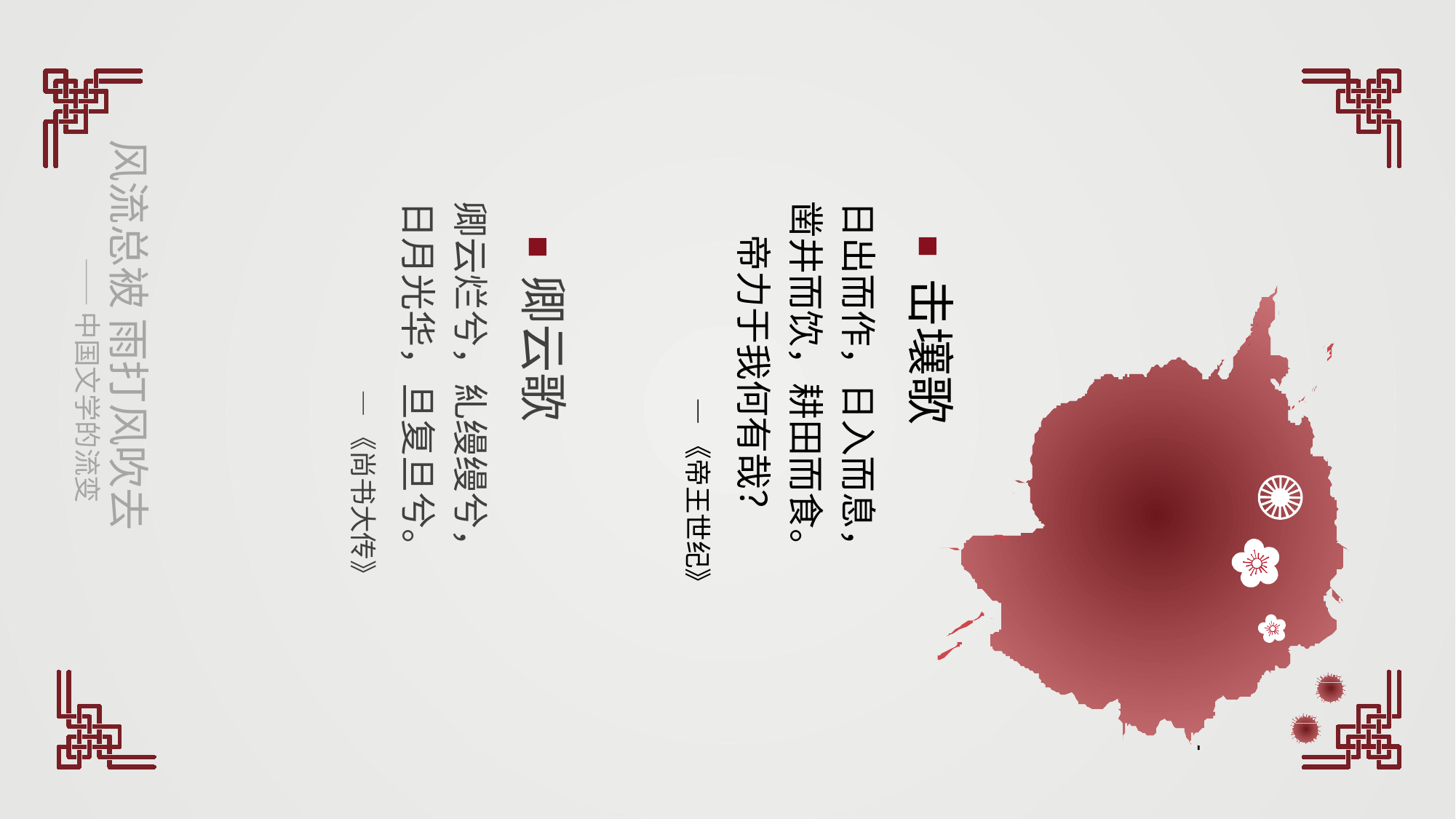

风流总被 雨打风吹去
                         ——中国文学的流变
           卿云歌
卿云烂兮，糺缦缦兮，
日月光华，旦复旦兮。
                       —《尚书大传》
      击壤歌
日出而作，日入而息，
凿井而饮，耕田而食。
   帝力于我何有哉？
                        —《帝王世纪》
■
■